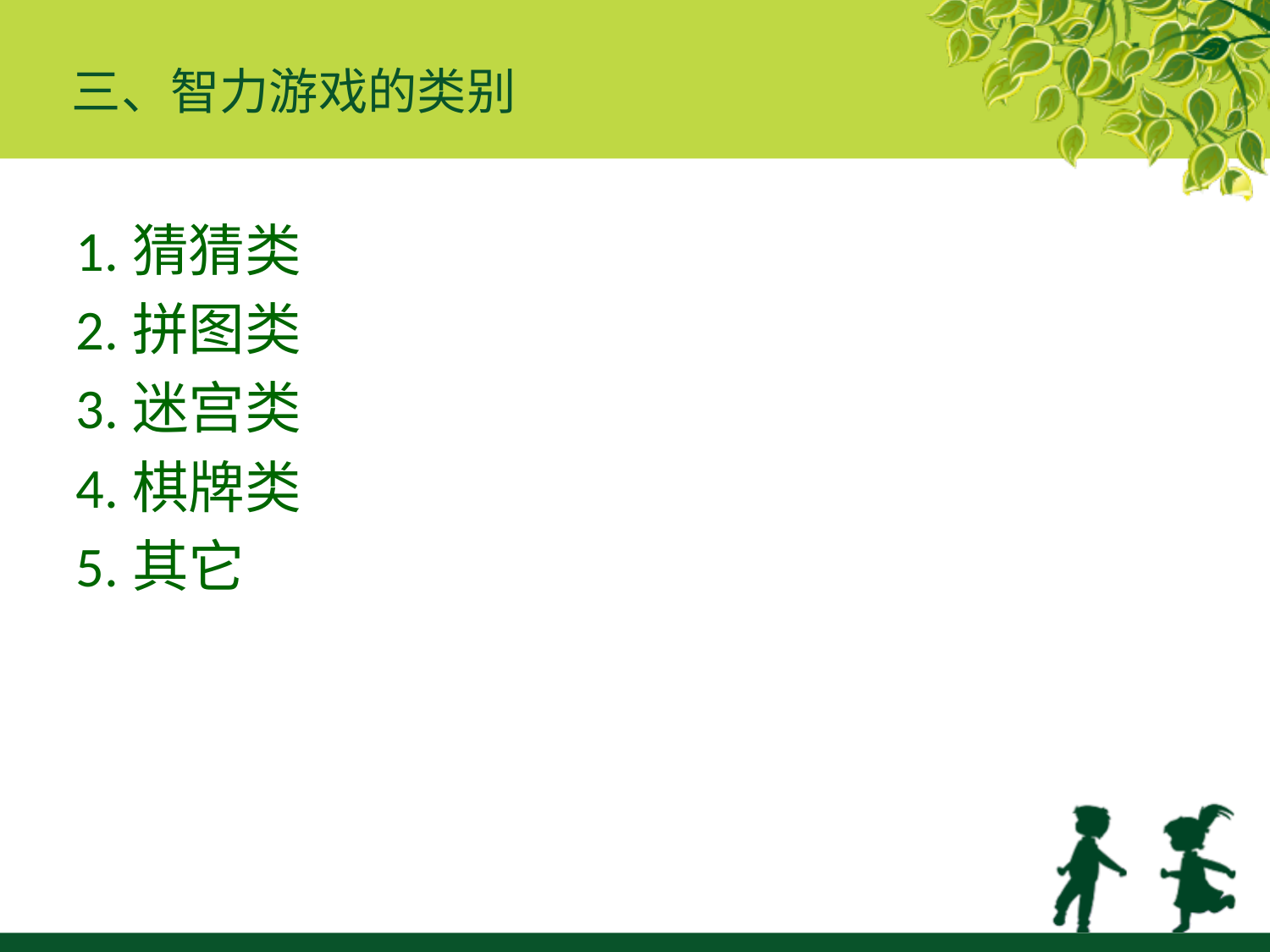

# 三、智力游戏的类别
1.猜猜类
2.拼图类
3.迷宫类
4.棋牌类
5.其它